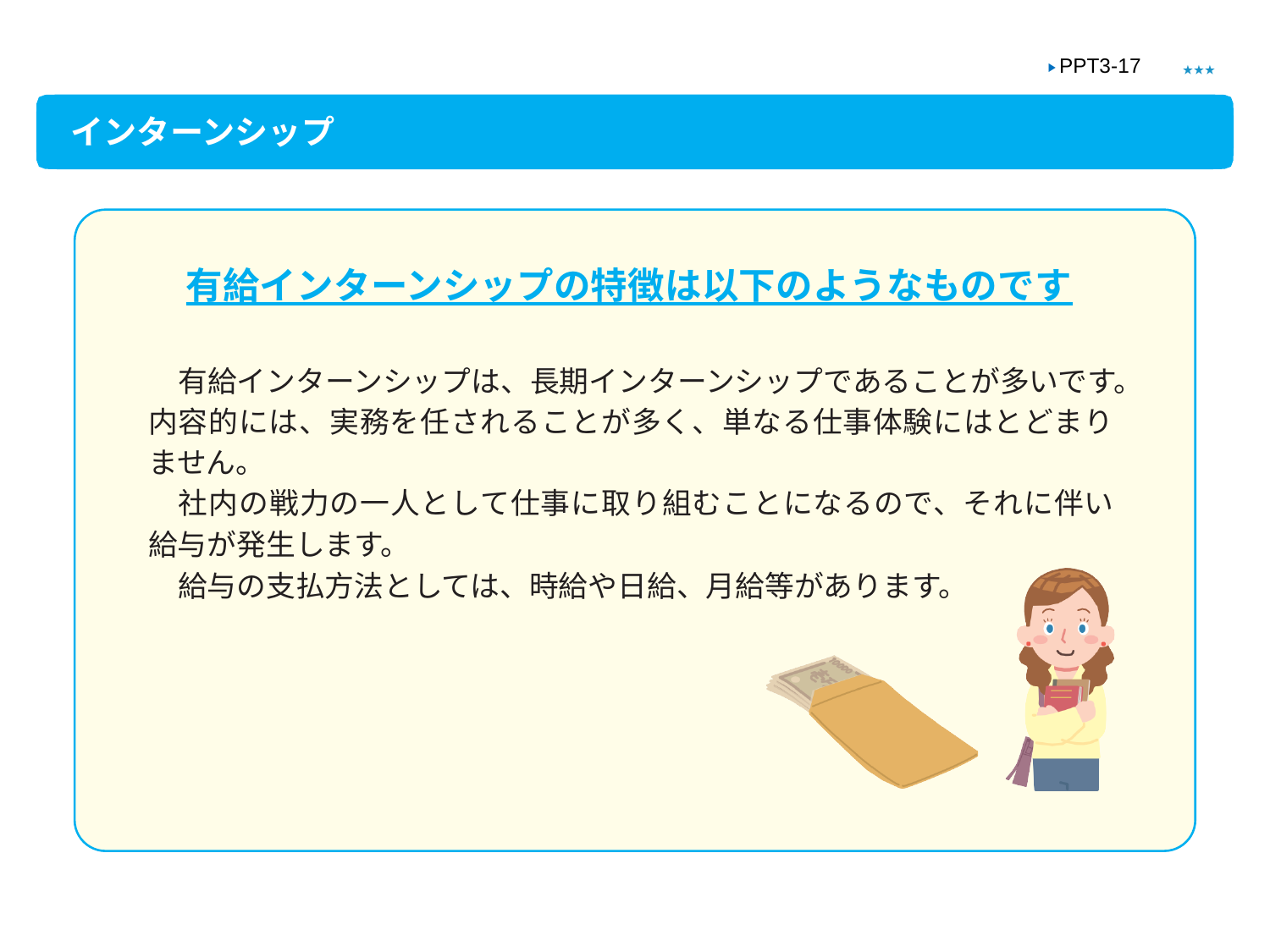

★★★
▶ PPT3-17

インターンシップ

有給インターンシップの特徴は以下のようなものです

　有給インターンシップは、長期インターンシップであることが多いです。内容的には、実務を任されることが多く、単なる仕事体験にはとどまりません。
　社内の戦力の一人として仕事に取り組むことになるので、それに伴い給与が発生します。
　給与の支払方法としては、時給や日給、月給等があります。